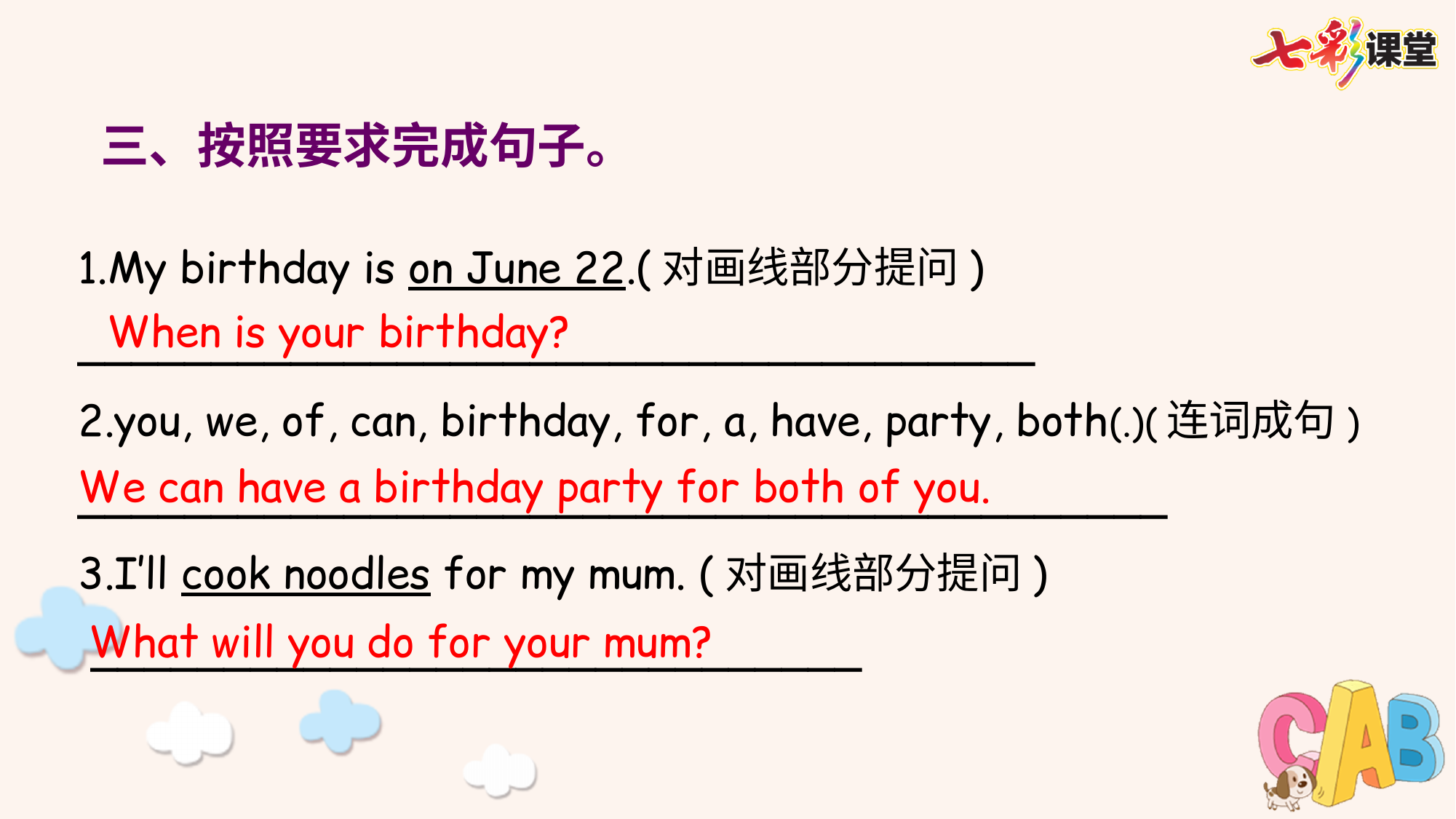

三、按照要求完成句子。
1.My birthday is on June 22.(对画线部分提问)
____________________________________
2.you, we, of, can, birthday, for, a, have, party, both(.)(连词成句)
_________________________________________
3.I’ll cook noodles for my mum. (对画线部分提问)
 _____________________________
When is your birthday?
We can have a birthday party for both of you.
What will you do for your mum?